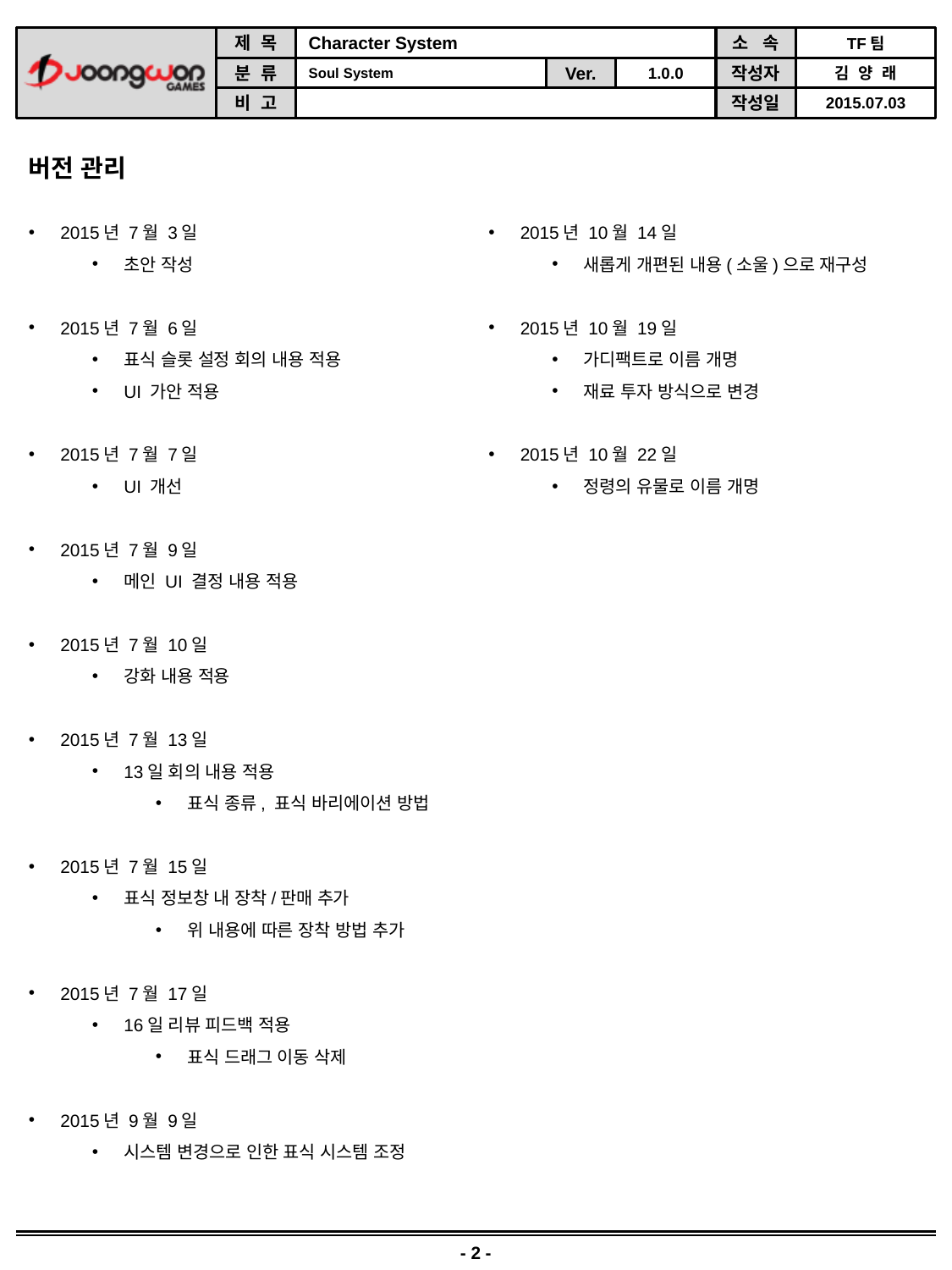

버전 관리
2015년 7월 3일
초안 작성

2015년 7월 6일
표식 슬롯 설정 회의 내용 적용
UI 가안 적용

2015년 7월 7일
UI 개선

2015년 7월 9일
메인 UI 결정 내용 적용

2015년 7월 10일
강화 내용 적용

2015년 7월 13일
13일 회의 내용 적용
표식 종류, 표식 바리에이션 방법

2015년 7월 15일
표식 정보창 내 장착/판매 추가
위 내용에 따른 장착 방법 추가

2015년 7월 17일
16일 리뷰 피드백 적용
표식 드래그 이동 삭제

2015년 9월 9일
시스템 변경으로 인한 표식 시스템 조정
2015년 10월 14일
새롭게 개편된 내용(소울)으로 재구성

2015년 10월 19일
가디팩트로 이름 개명
재료 투자 방식으로 변경

2015년 10월 22일
정령의 유물로 이름 개명
- 2 -